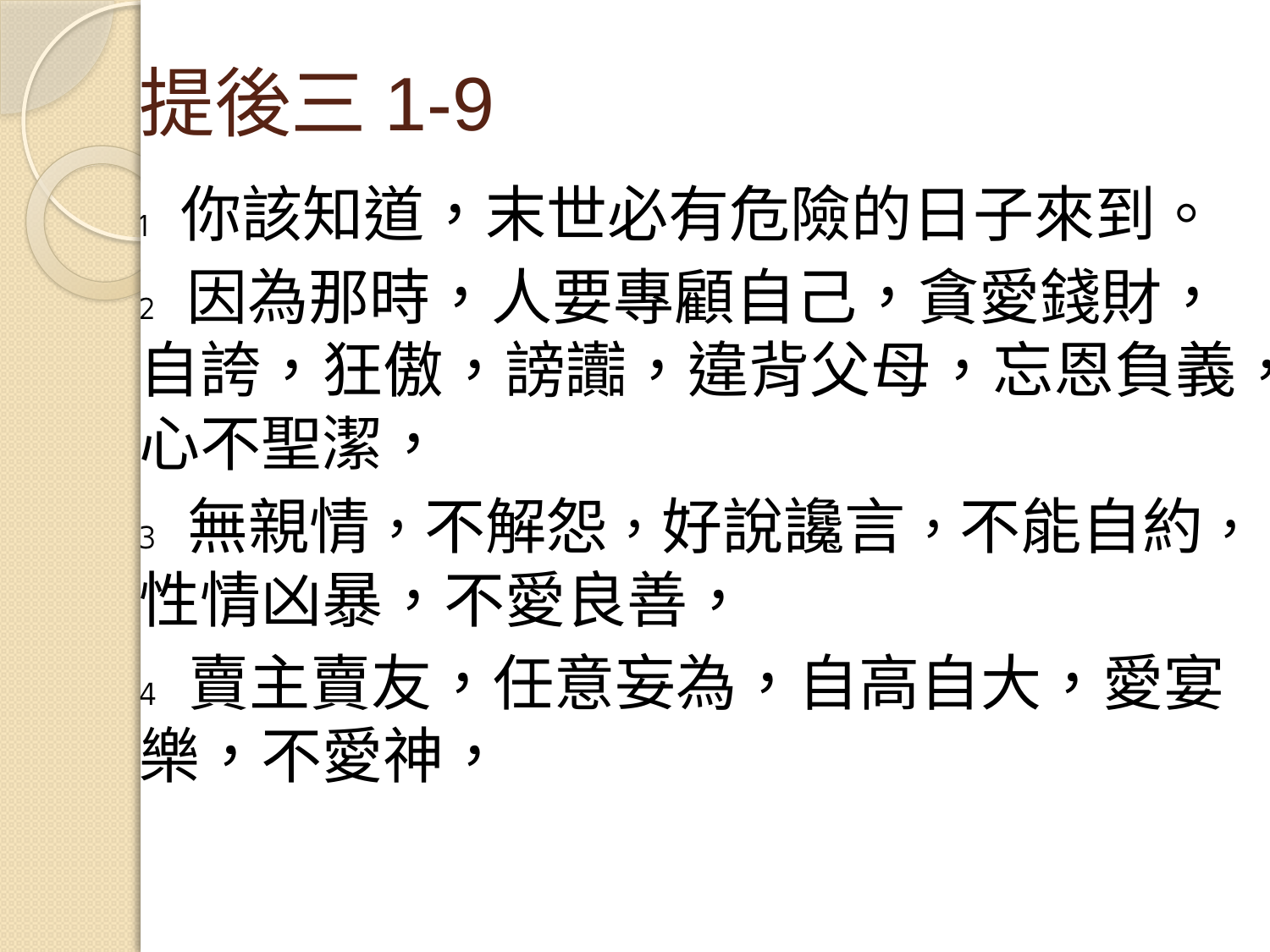

# 提後三1-9
1 你該知道，末世必有危險的日子來到。
2 因為那時，人要專顧自己，貪愛錢財，自誇，狂傲，謗讟，違背父母，忘恩負義，心不聖潔，
3 無親情，不解怨，好說讒言，不能自約，性情凶暴，不愛良善，
4 賣主賣友，任意妄為，自高自大，愛宴樂，不愛神，